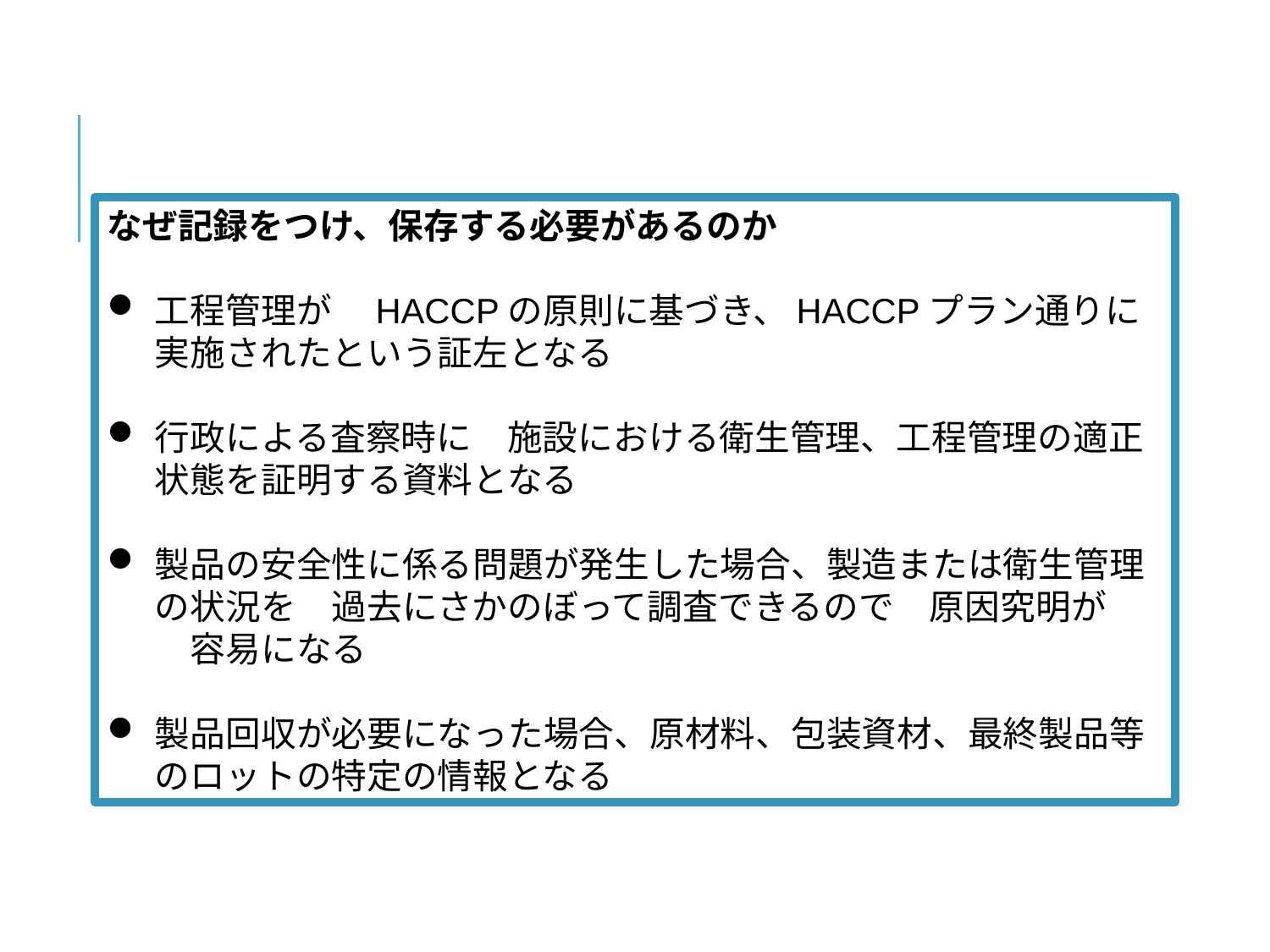

なぜ記録をつけ、保存する必要があるのか

工程管理が　HACCPの原則に基づき、HACCPプラン通りに実施されたという証左となる

行政による査察時に　施設における衛生管理、工程管理の適正状態を証明する資料となる

製品の安全性に係る問題が発生した場合、製造または衛生管理の状況を　過去にさかのぼって調査できるので　原因究明が　　容易になる

製品回収が必要になった場合、原材料、包装資材、最終製品等のロットの特定の情報となる